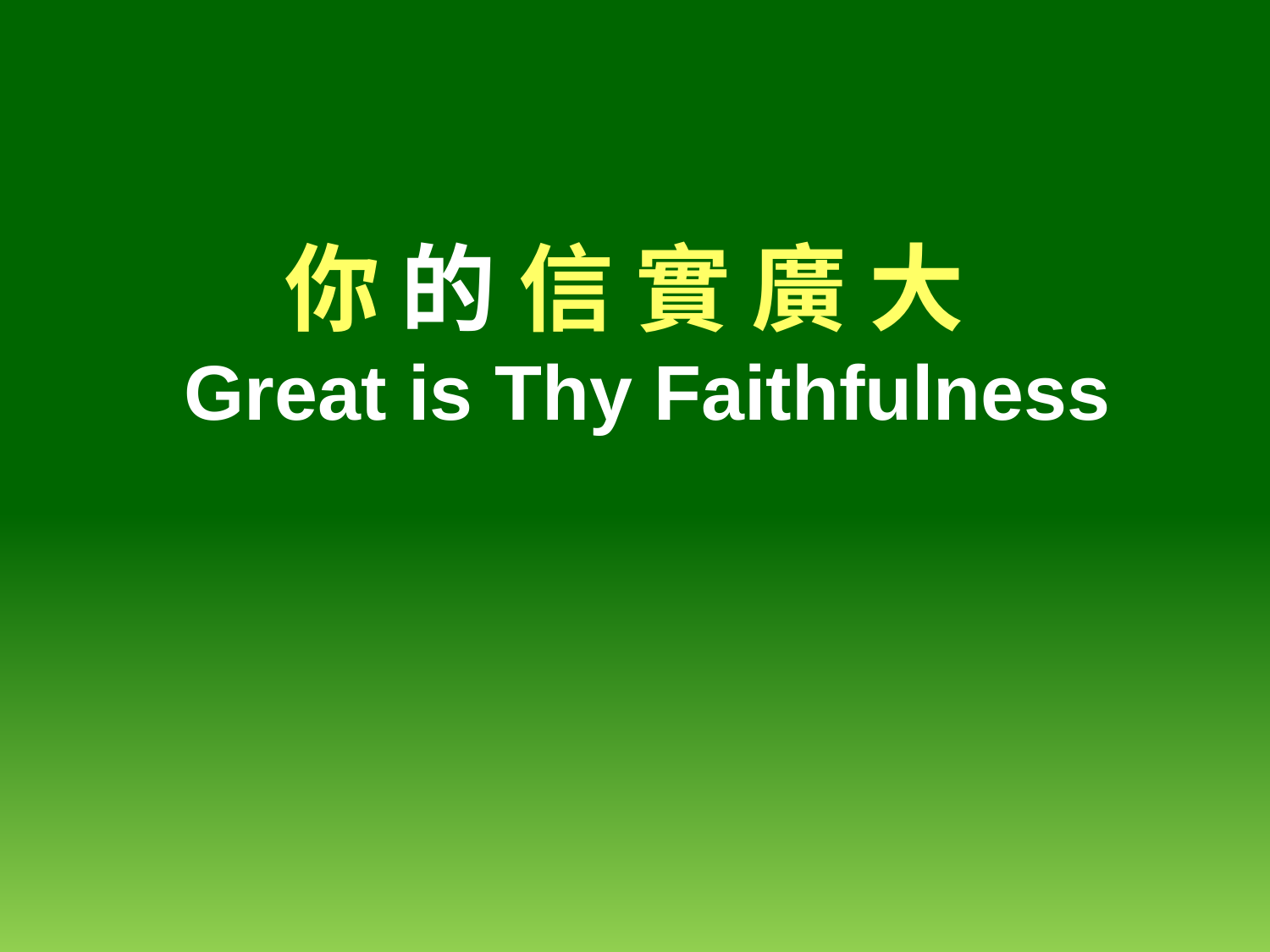

你 的 信 實 廣 大 
Great is Thy Faithfulness